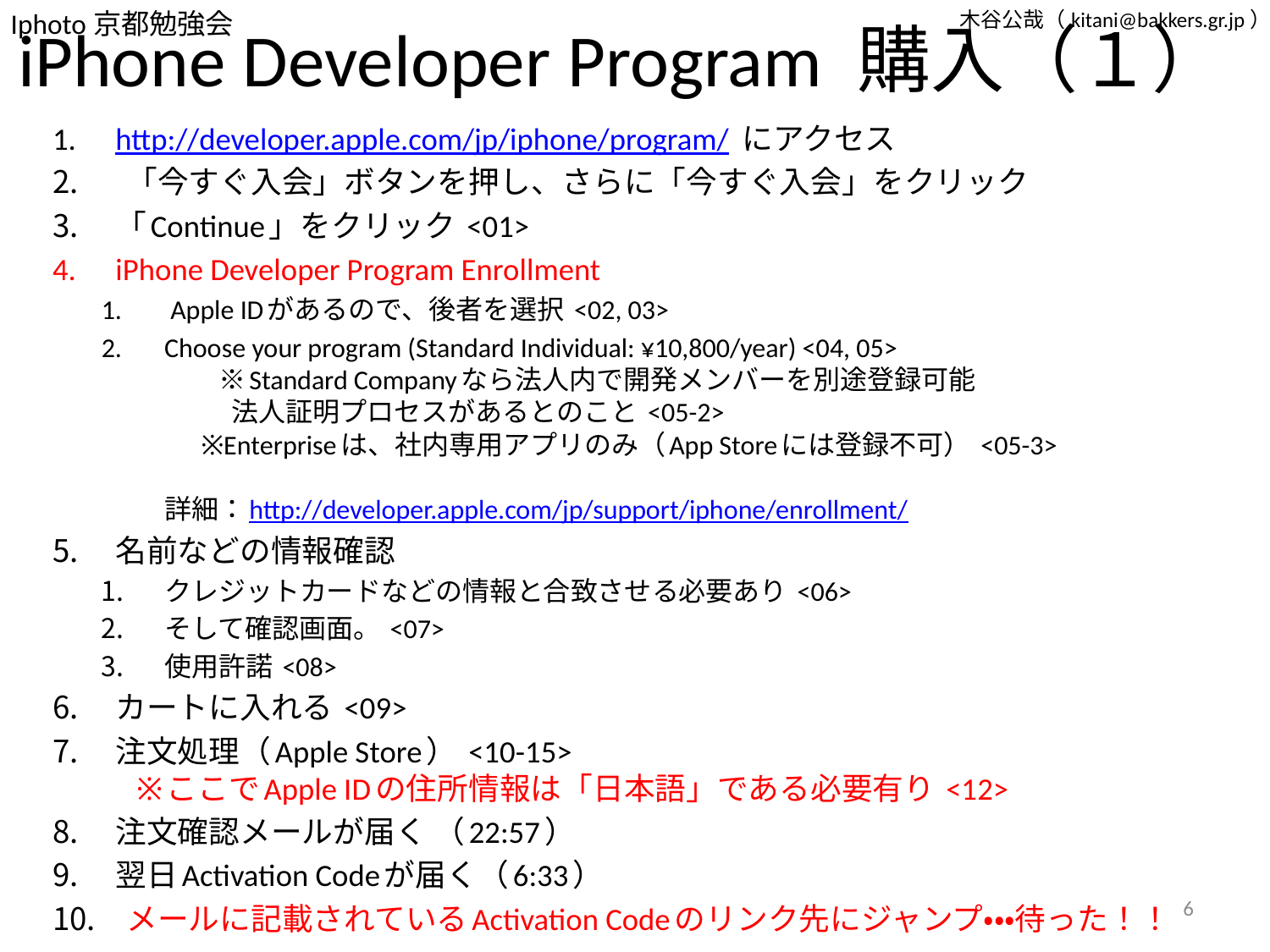

# iPhone Developer Program 購入（１）
http://developer.apple.com/jp/iphone/program/ にアクセス
 「今すぐ入会」ボタンを押し、さらに「今すぐ入会」をクリック
「Continue」をクリック <01>
iPhone Developer Program Enrollment
 Apple IDがあるので、後者を選択 <02, 03>
Choose your program (Standard Individual: ¥10,800/year) <04, 05>
　　※Standard Companyなら法人内で開発メンバーを別途登録可能
           法人証明プロセスがあるとのこと <05-2>
      ※Enterpriseは、社内専用アプリのみ（App Storeには登録不可） <05-3>
詳細：http://developer.apple.com/jp/support/iphone/enrollment/
名前などの情報確認
クレジットカードなどの情報と合致させる必要あり <06>
そして確認画面。 <07>
使用許諾 <08>
カートに入れる <09>
注文処理（Apple Store） <10-15>
   ※ここでApple IDの住所情報は「日本語」である必要有り <12>
注文確認メールが届く （22:57）
翌日Activation Codeが届く（6:33）
 メールに記載されているActivation Codeのリンク先にジャンプ・・・待った！！
6